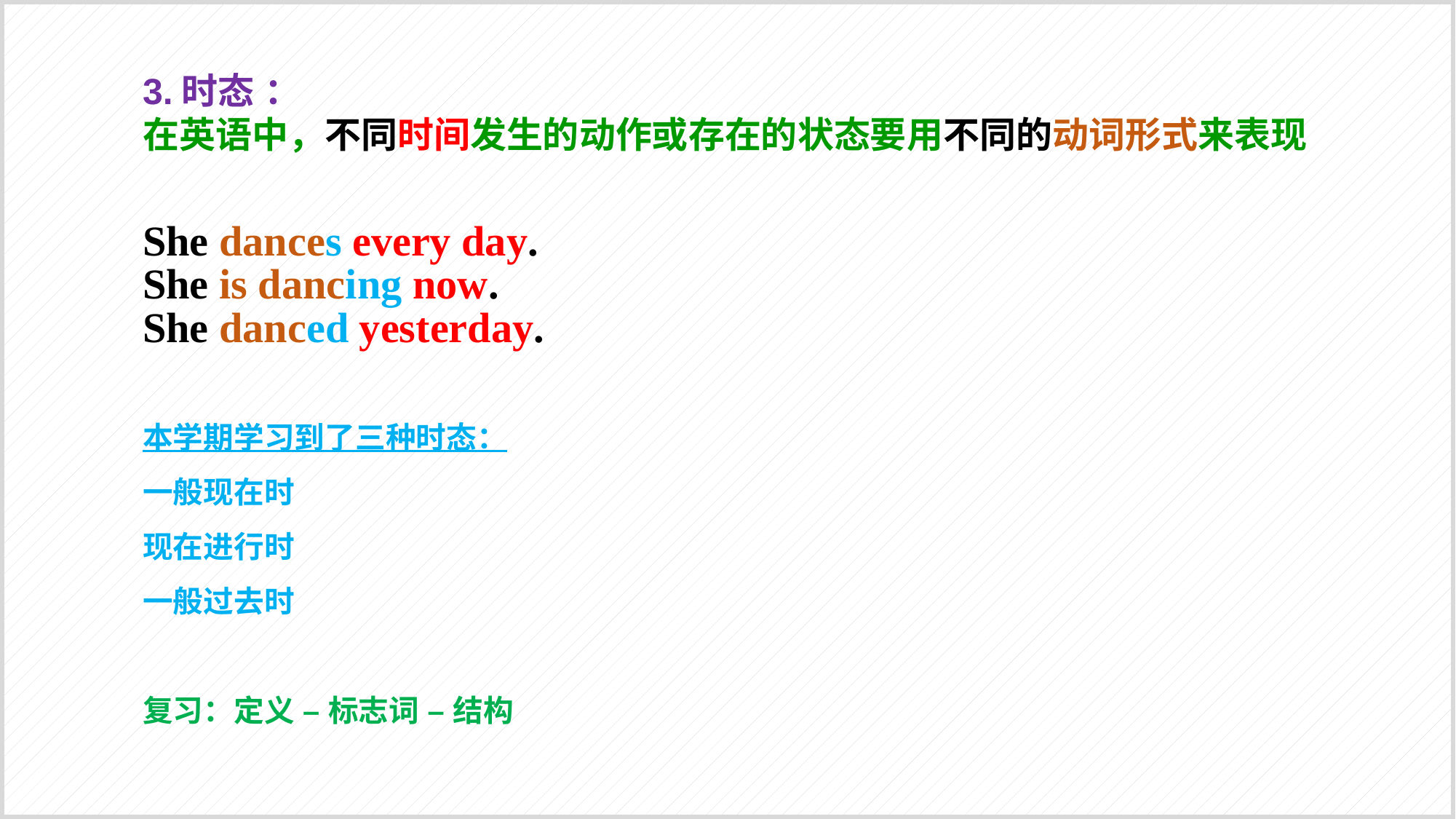

3.时态 ：
在英语中，不同时间发生的动作或存在的状态要用不同的动词形式来表现

She dances every day.
She is dancing now.
She danced yesterday.

本学期学习到了三种时态：
一般现在时
现在进行时
一般过去时

复习：定义 – 标志词 – 结构